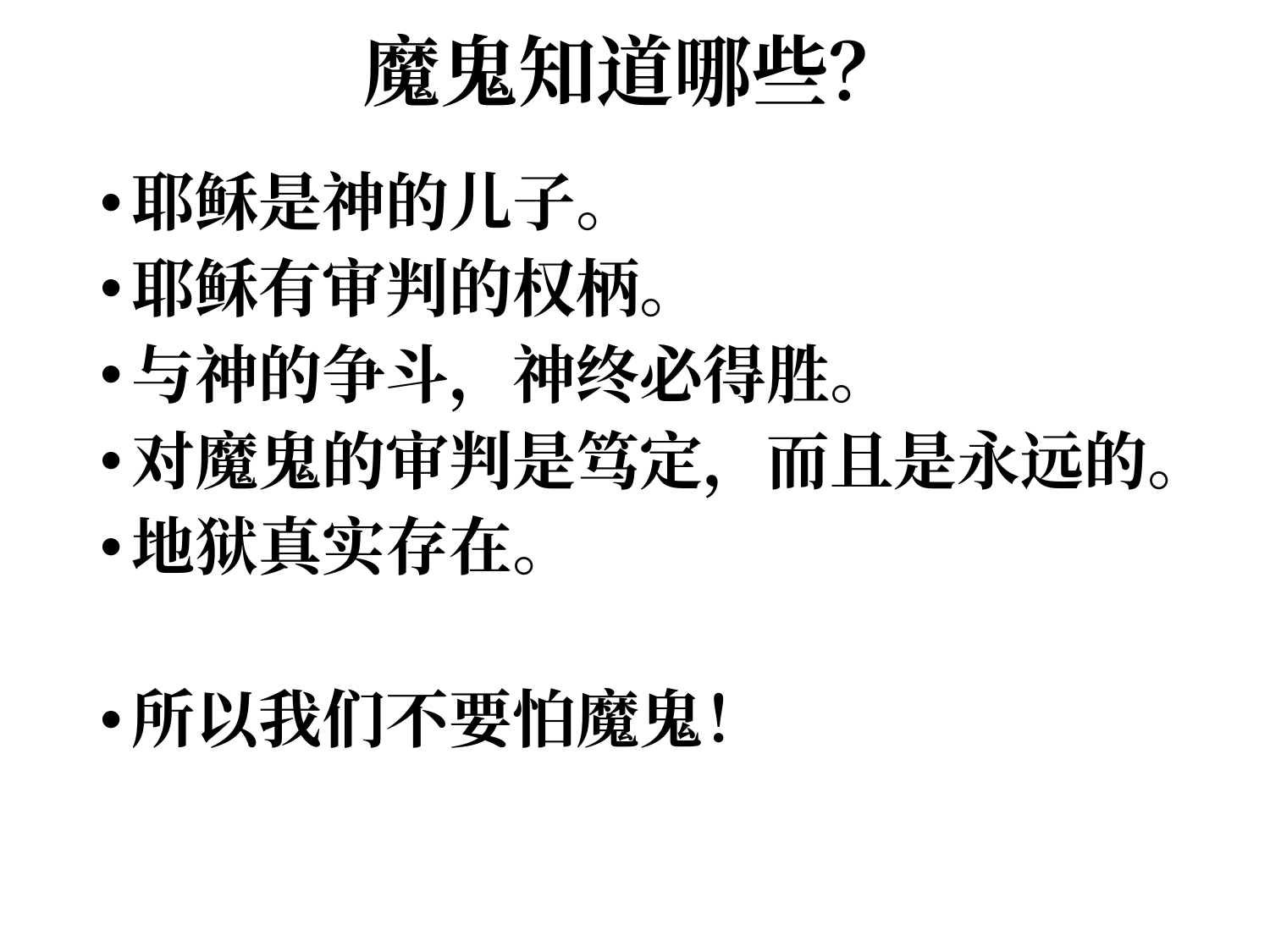

# 魔鬼知道哪些？
耶稣是神的儿子。
耶稣有审判的权柄。
与神的争斗，神终必得胜。
对魔鬼的审判是笃定，而且是永远的。
地狱真实存在。

所以我们不要怕魔鬼！